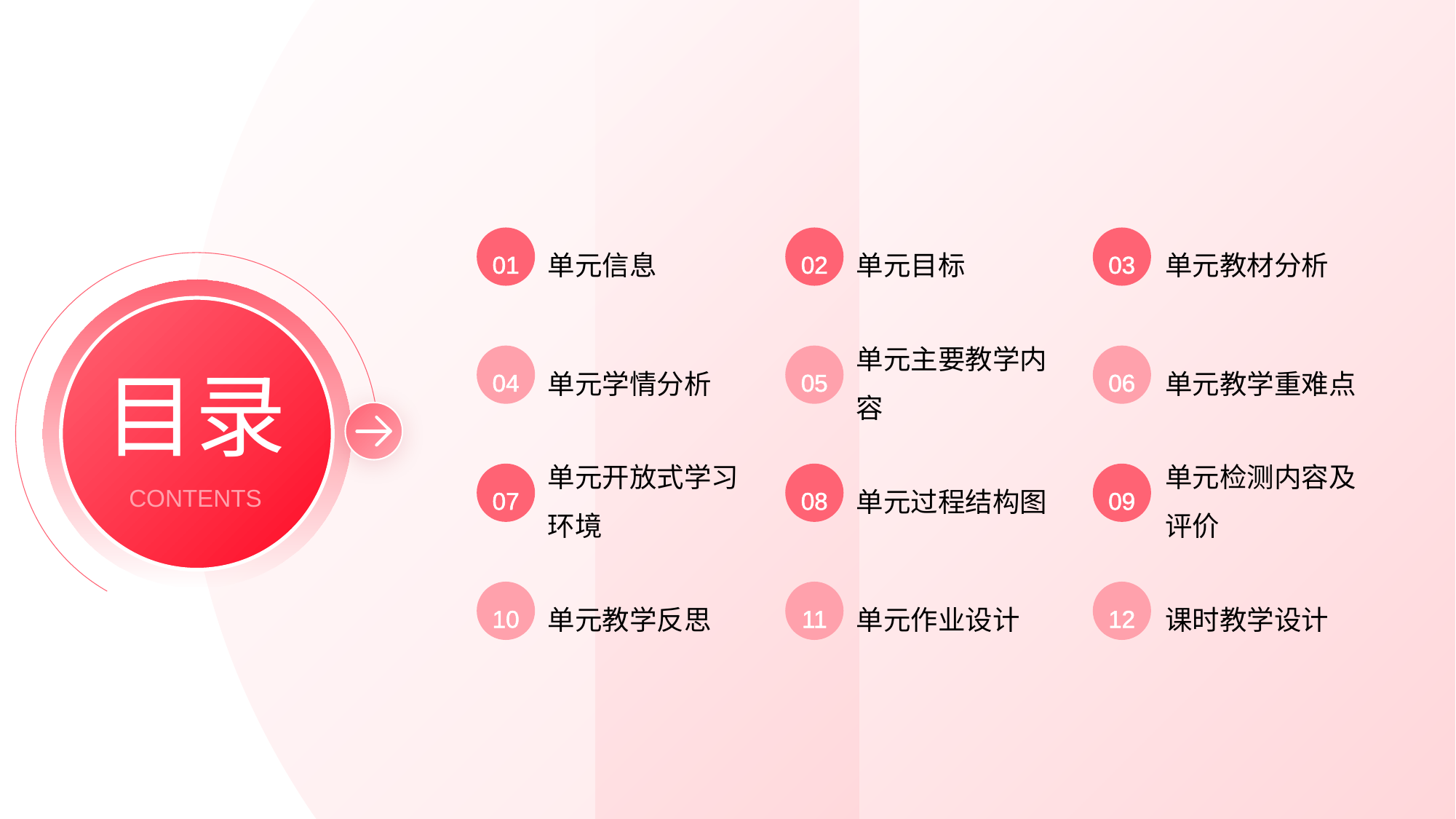

单元信息
单元目标
单元教材分析
01
02
03

单元学情分析
单元主要教学内容
单元教学重难点
04
05
06

目录

单元开放式学习环境
单元过程结构图
单元检测内容及评价
07
08
09

CONTENTS
单元教学反思
单元作业设计
课时教学设计
10
11
12